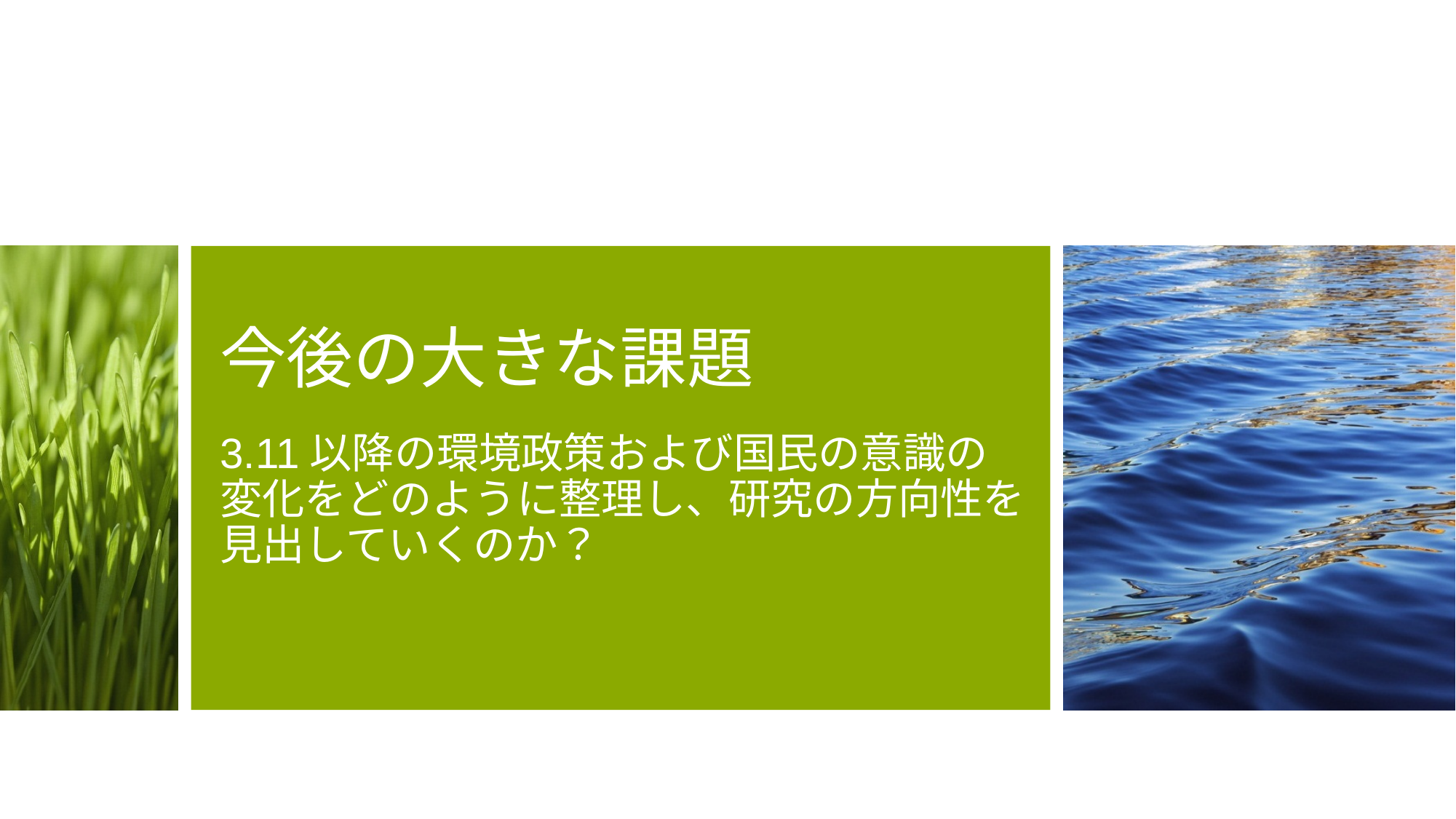

# 今後の大きな課題
3.11以降の環境政策および国民の意識の変化をどのように整理し、研究の方向性を見出していくのか？